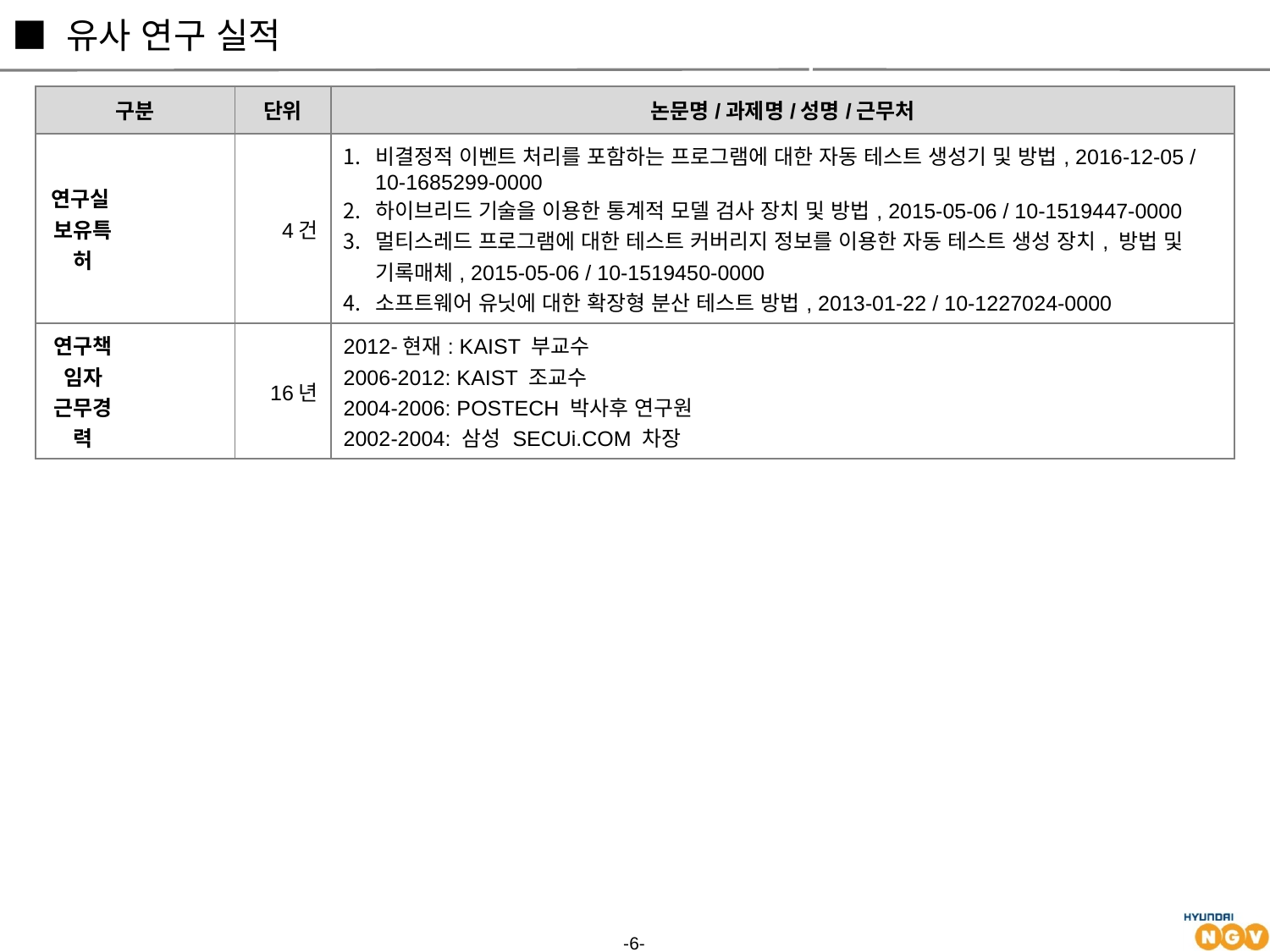

■ 유사 연구 실적
| 구분 |  | 단위 | 논문명/과제명/성명/근무처 |
| --- | --- | --- | --- |
| 연구실 보유특허 |  | 4건 | 비결정적 이벤트 처리를 포함하는 프로그램에 대한 자동 테스트 생성기 및 방법, 2016-12-05 / 10-1685299-0000 하이브리드 기술을 이용한 통계적 모델 검사 장치 및 방법, 2015-05-06 / 10-1519447-0000 멀티스레드 프로그램에 대한 테스트 커버리지 정보를 이용한 자동 테스트 생성 장치, 방법 및 기록매체, 2015-05-06 / 10-1519450-0000 소프트웨어 유닛에 대한 확장형 분산 테스트 방법, 2013-01-22 / 10-1227024-0000 |
| 연구책임자 근무경력 |  | 16년 | 2012-현재: KAIST 부교수 2006-2012: KAIST 조교수 2004-2006: POSTECH 박사후 연구원 2002-2004: 삼성 SECUi.COM 차장 |